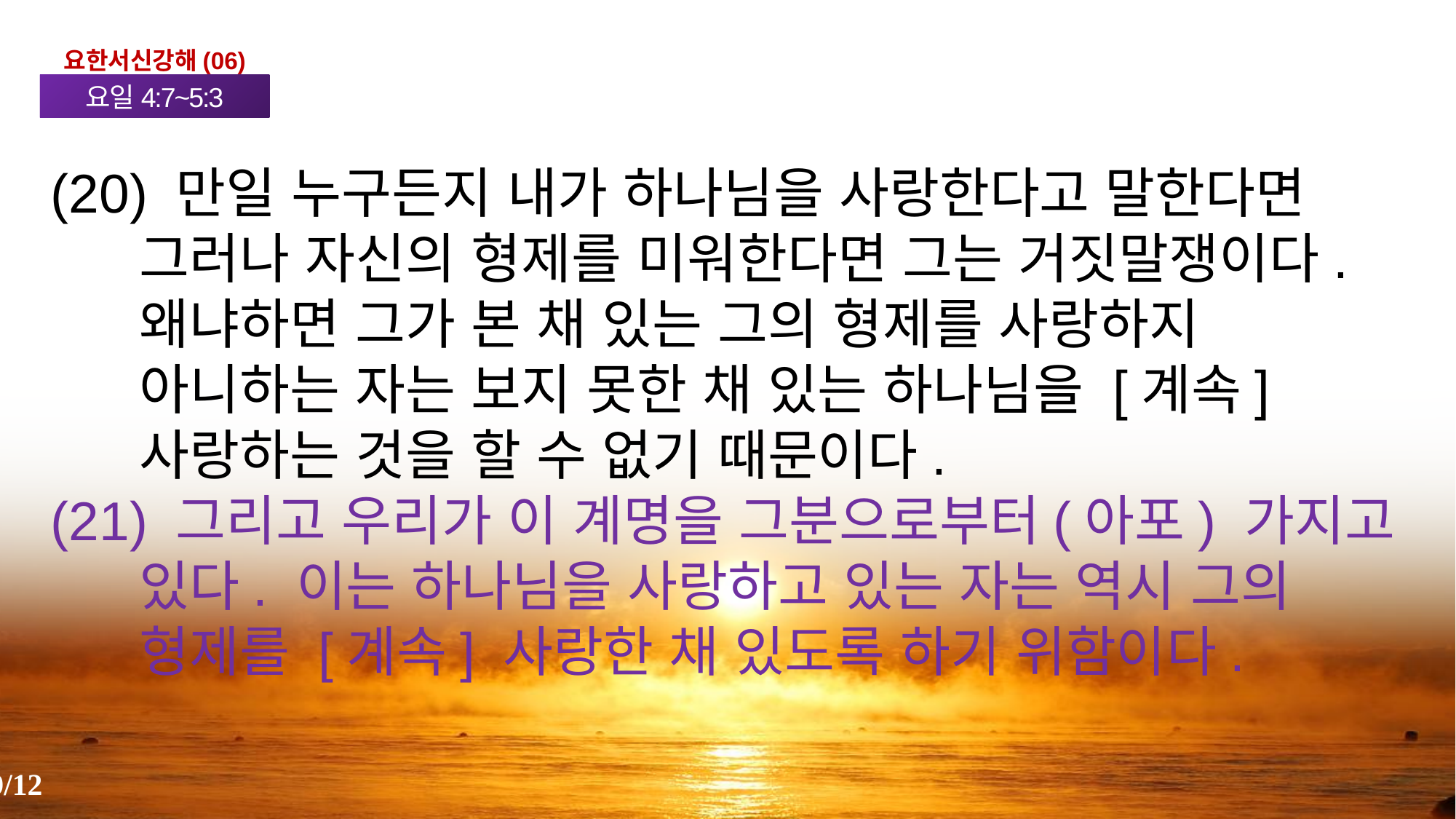

요한서신강해(06)
요일4:7~5:3

(20) 만일 누구든지 내가 하나님을 사랑한다고 말한다면 그러나 자신의 형제를 미워한다면 그는 거짓말쟁이다. 왜냐하면 그가 본 채 있는 그의 형제를 사랑하지 아니하는 자는 보지 못한 채 있는 하나님을 [계속] 사랑하는 것을 할 수 없기 때문이다.
(21) 그리고 우리가 이 계명을 그분으로부터(아포) 가지고 있다. 이는 하나님을 사랑하고 있는 자는 역시 그의 형제를 [계속] 사랑한 채 있도록 하기 위함이다.